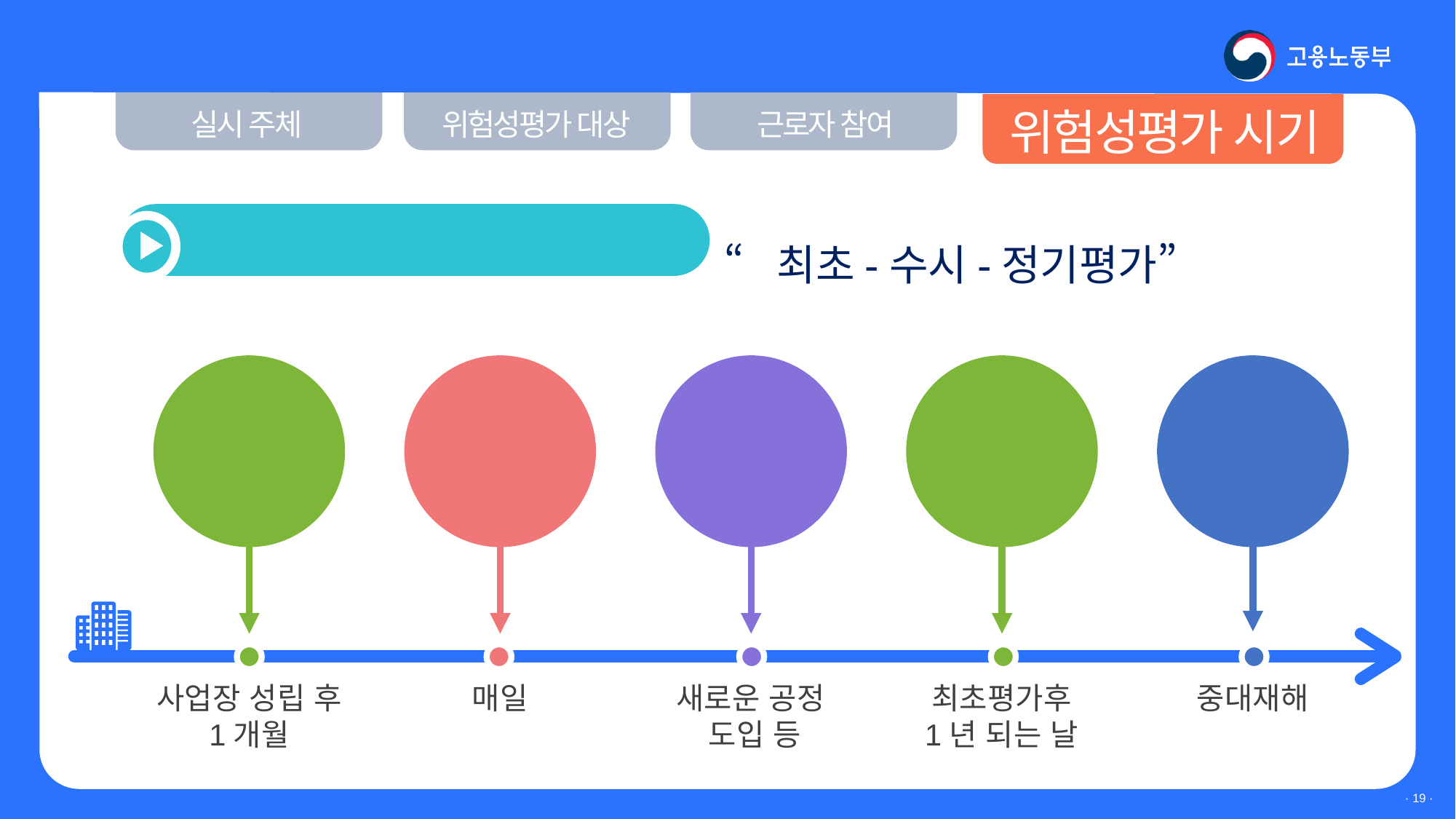

Ⅲ. 위험성평가 실시는 어떻게?

위험성평가 시기
실시 주체
위험성평가 대상
근로자 참여
     일반적인 위험성평가 절차

“최초-수시-정기평가”

위험성
재검토
(=정기평가)
최초 평가
TBM
수시평가
정기평가

사업장 성립 후
1개월
매일
새로운 공정
 도입 등
최초평가후
1년 되는 날
중대재해
· 19 ·